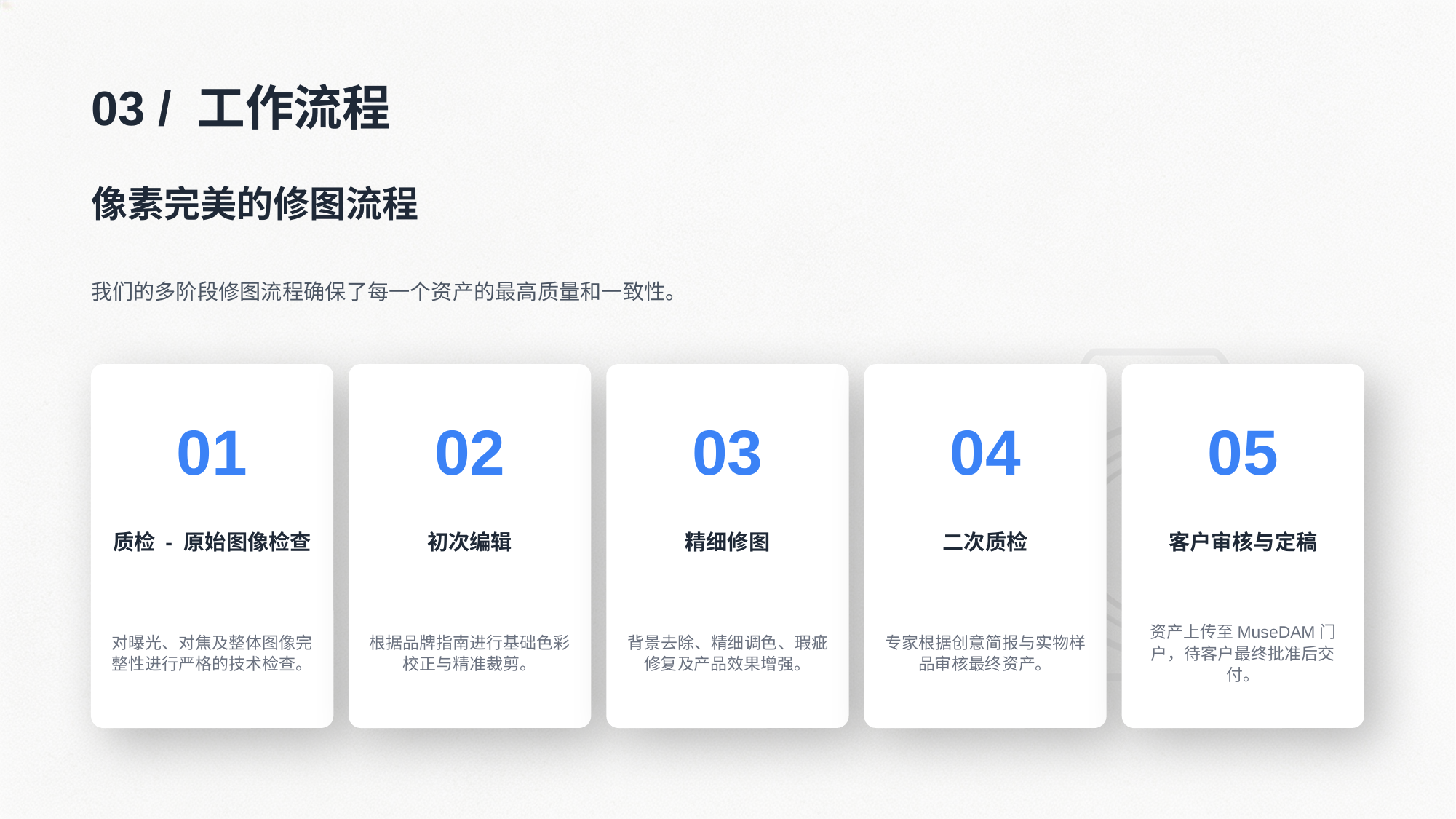

03 / 工作流程
像素完美的修图流程
我们的多阶段修图流程确保了每一个资产的最高质量和一致性。

01
02
03
04
05
质检 - 原始图像检查
初次编辑
精细修图
二次质检
客户审核与定稿
对曝光、对焦及整体图像完整性进行严格的技术检查。
根据品牌指南进行基础色彩校正与精准裁剪。
背景去除、精细调色、瑕疵修复及产品效果增强。
专家根据创意简报与实物样品审核最终资产。
资产上传至MuseDAM门户，待客户最终批准后交付。